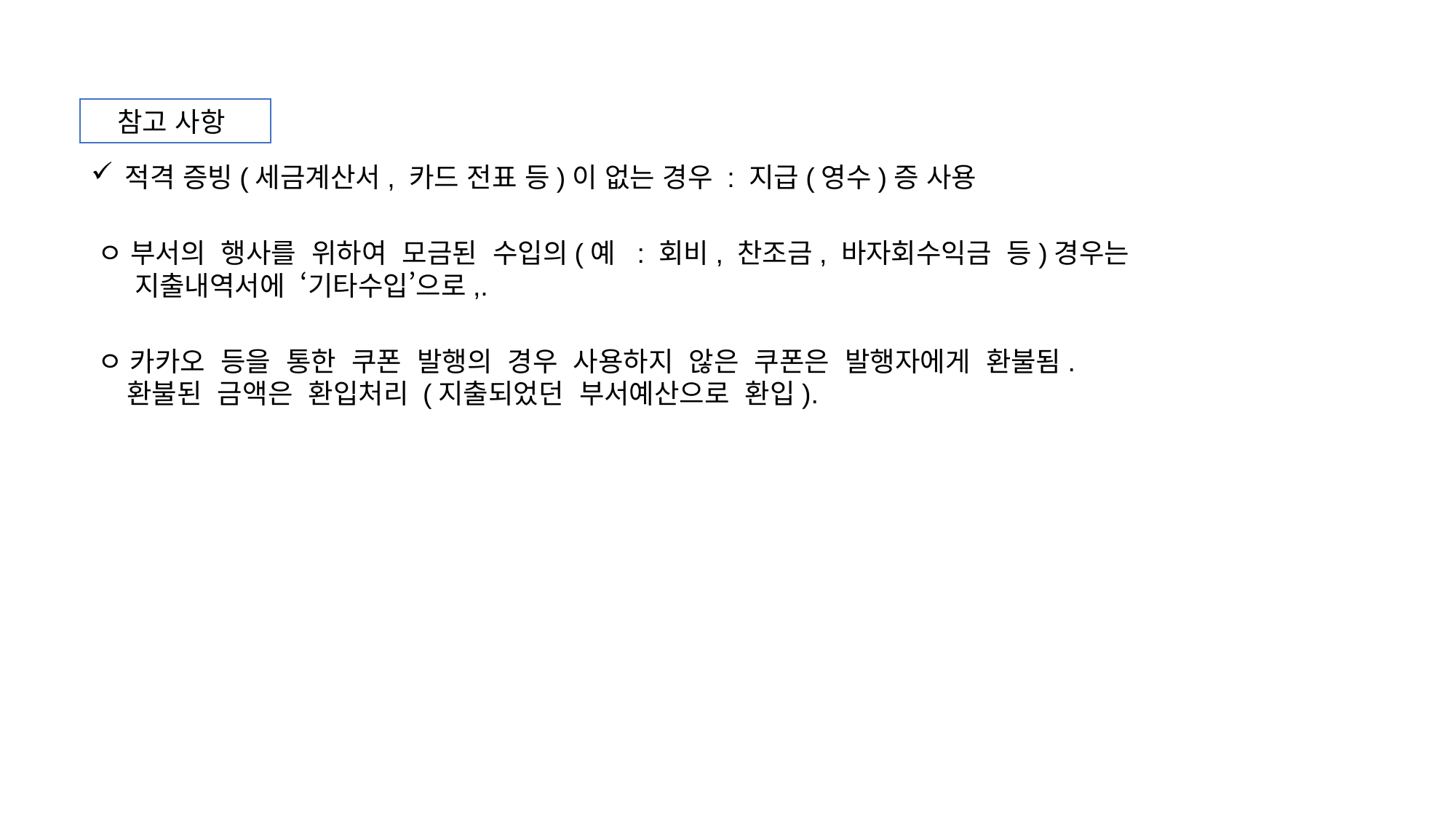

참고 사항
적격 증빙(세금계산서, 카드 전표 등)이 없는 경우 : 지급(영수)증 사용
ㅇ 부서의  행사를  위하여  모금된  수입의(예  : 회비, 찬조금, 바자회수익금  등)경우는
    지출내역서에  ‘기타수입’으로,.
ㅇ 카카오  등을  통한  쿠폰  발행의  경우  사용하지  않은  쿠폰은  발행자에게  환불됨.
   환불된  금액은  환입처리 (지출되었던  부서예산으로  환입).